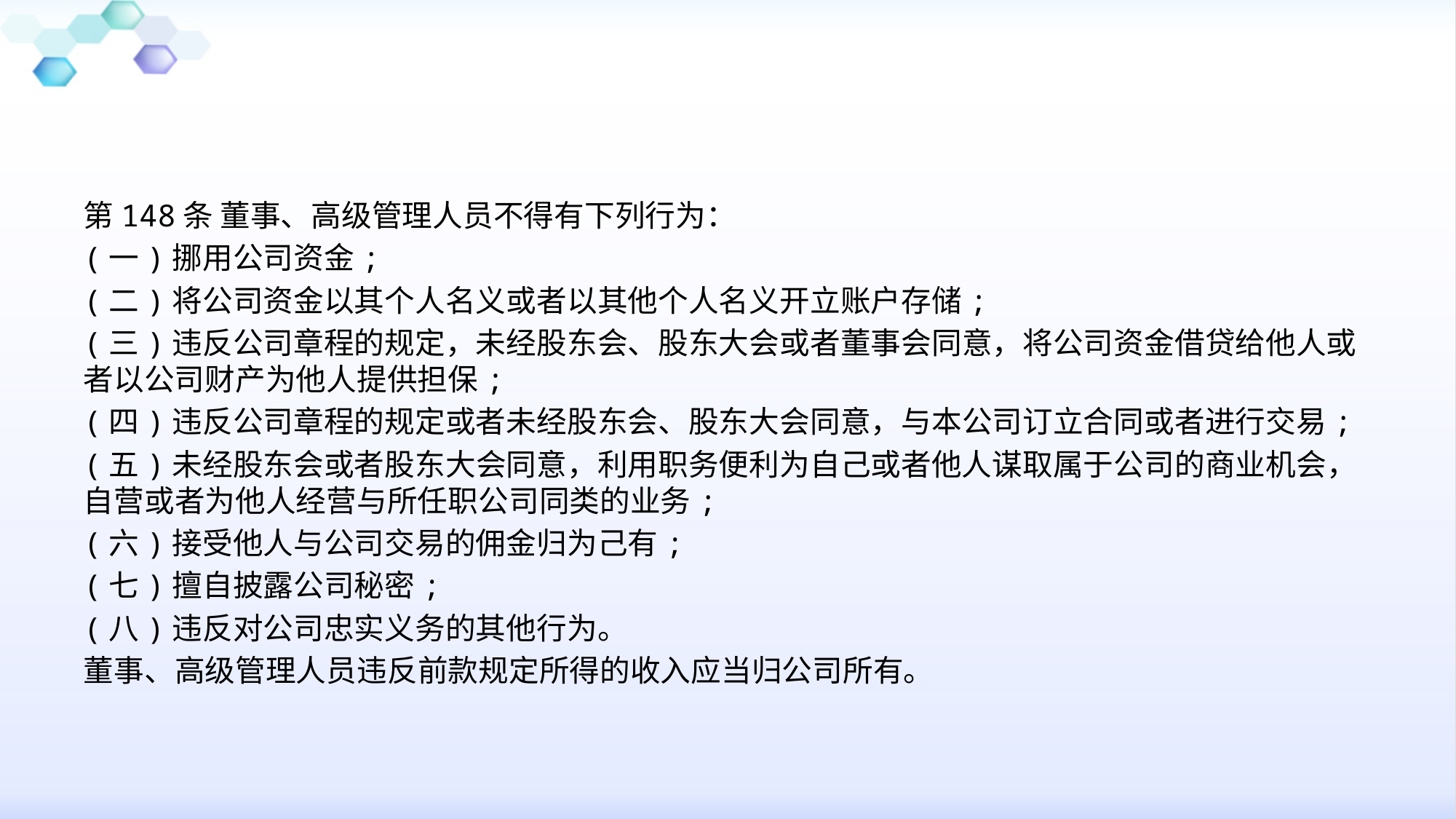

第148条 董事、高级管理人员不得有下列行为：
(一)挪用公司资金;
(二)将公司资金以其个人名义或者以其他个人名义开立账户存储;
(三)违反公司章程的规定，未经股东会、股东大会或者董事会同意，将公司资金借贷给他人或者以公司财产为他人提供担保;
(四)违反公司章程的规定或者未经股东会、股东大会同意，与本公司订立合同或者进行交易;
(五)未经股东会或者股东大会同意，利用职务便利为自己或者他人谋取属于公司的商业机会，自营或者为他人经营与所任职公司同类的业务;
(六)接受他人与公司交易的佣金归为己有;
(七)擅自披露公司秘密;
(八)违反对公司忠实义务的其他行为。
董事、高级管理人员违反前款规定所得的收入应当归公司所有。